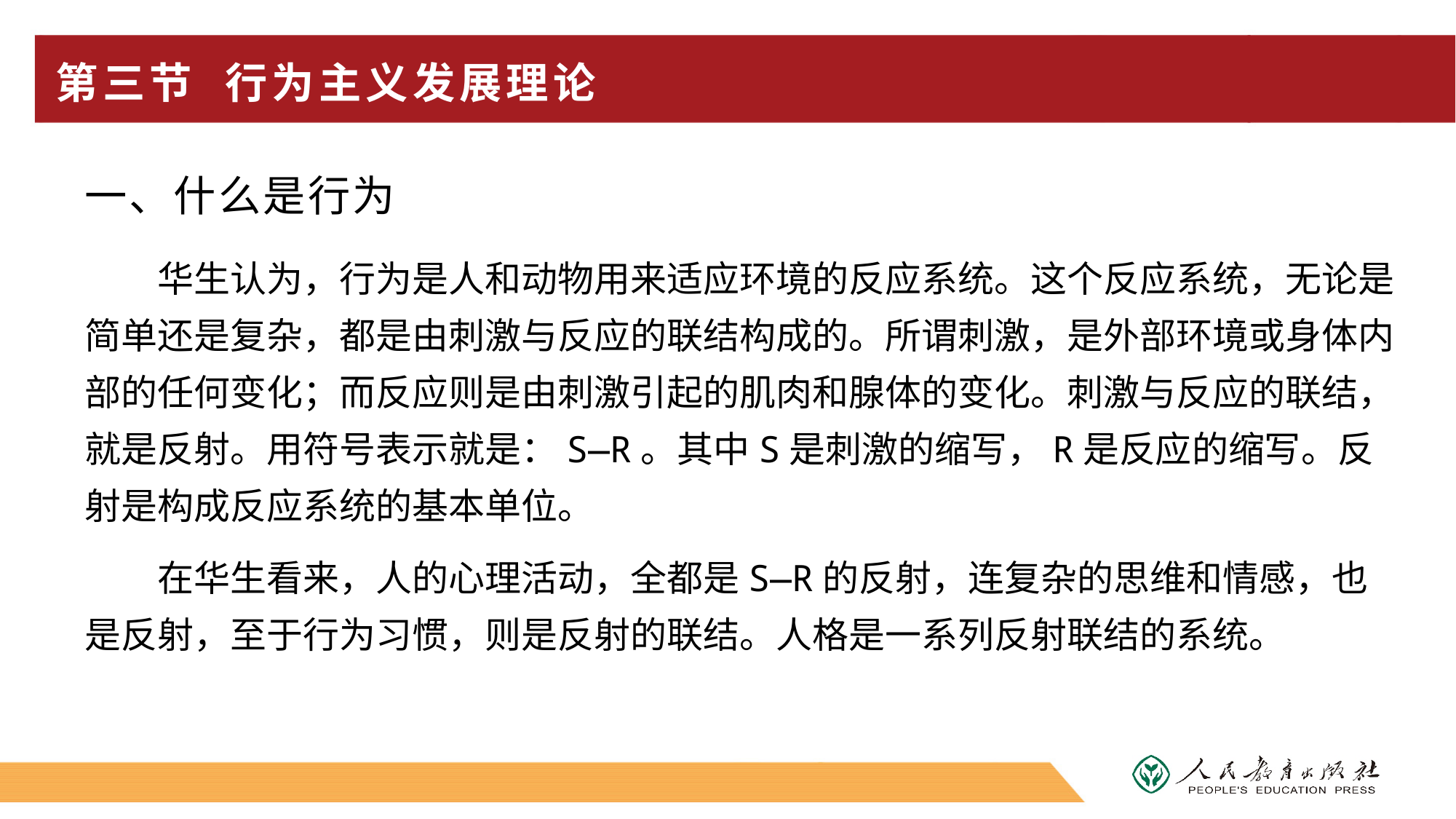

# 第三节  行为主义发展理论
一、什么是行为
华生认为，行为是人和动物用来适应环境的反应系统。这个反应系统，无论是简单还是复杂，都是由刺激与反应的联结构成的。所谓刺激，是外部环境或身体内部的任何变化；而反应则是由刺激引起的肌肉和腺体的变化。刺激与反应的联结，就是反射。用符号表示就是：S—R。其中S是刺激的缩写，R是反应的缩写。反射是构成反应系统的基本单位。
在华生看来，人的心理活动，全都是S—R的反射，连复杂的思维和情感，也是反射，至于行为习惯，则是反射的联结。人格是一系列反射联结的系统。